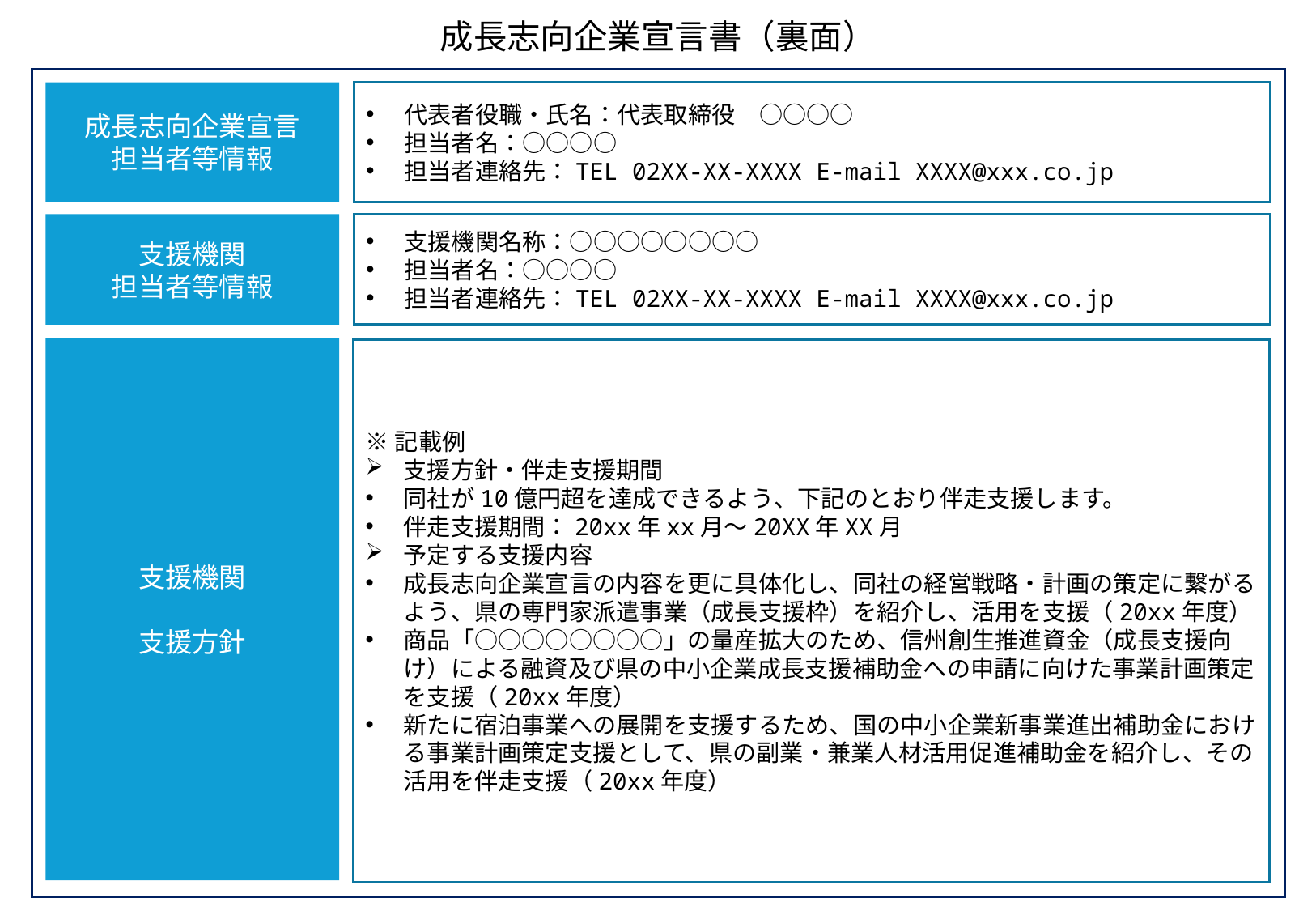

成長志向企業宣言書（裏面）

成長志向企業宣言
担当者等情報
代表者役職・氏名：代表取締役　○○○○
担当者名：○○○○
担当者連絡先：TEL 02XX-XX-XXXX E-mail XXXX@xxx.co.jp
支援機関
担当者等情報
支援機関名称：○○○○○○○○
担当者名：○○○○
担当者連絡先：TEL 02XX-XX-XXXX E-mail XXXX@xxx.co.jp
支援機関

支援方針
※記載例
支援方針・伴走支援期間
同社が10億円超を達成できるよう、下記のとおり伴走支援します。
伴走支援期間：20xx年xx月～20XX年XX月
予定する支援内容
成長志向企業宣言の内容を更に具体化し、同社の経営戦略・計画の策定に繋がるよう、県の専門家派遣事業（成長支援枠）を紹介し、活用を支援（20xx年度）
商品「○○○○○○○○」の量産拡大のため、信州創生推進資金（成長支援向け）による融資及び県の中小企業成長支援補助金への申請に向けた事業計画策定を支援（20xx年度）
新たに宿泊事業への展開を支援するため、国の中小企業新事業進出補助金における事業計画策定支援として、県の副業・兼業人材活用促進補助金を紹介し、その活用を伴走支援（20xx年度）